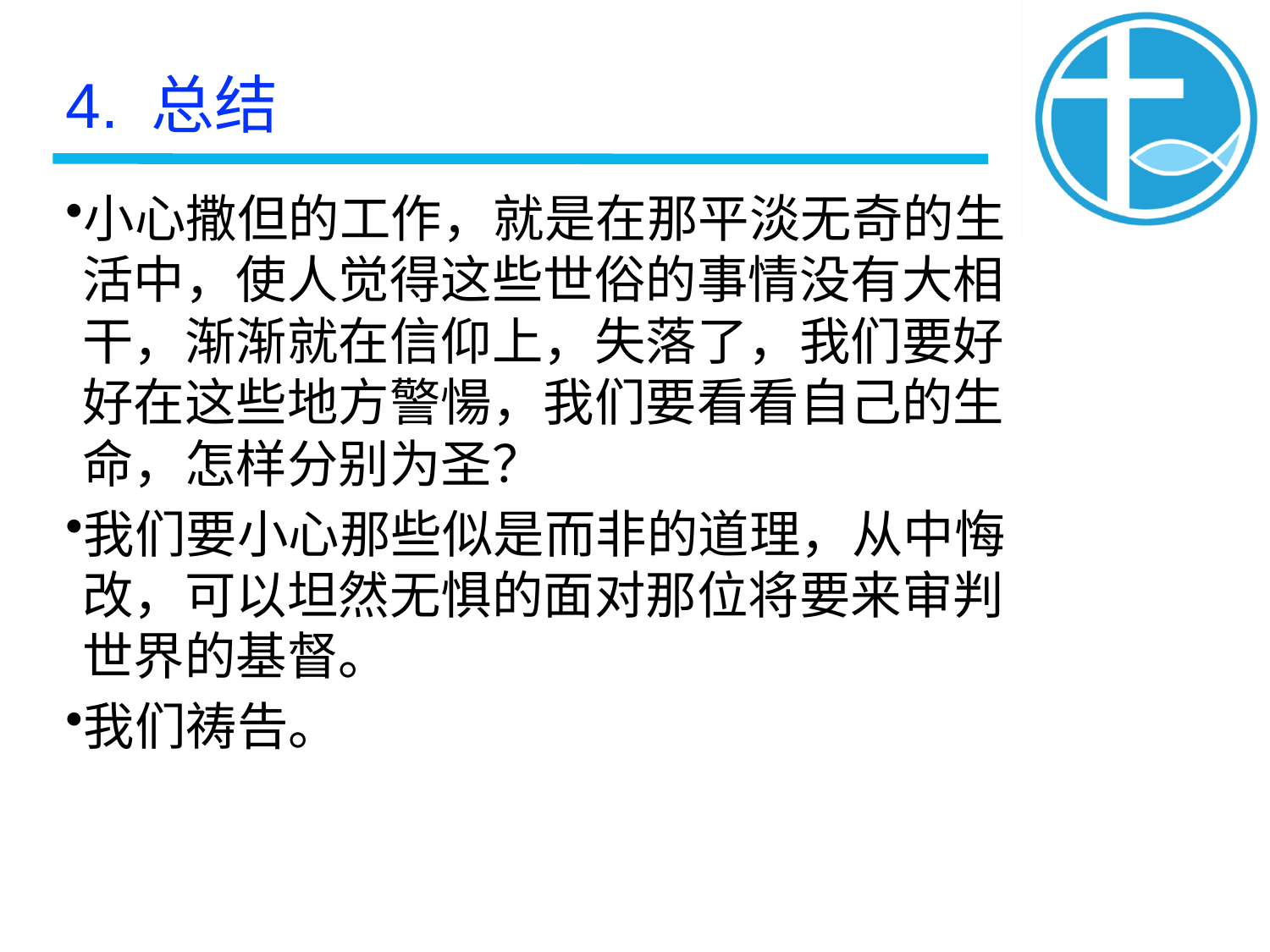

4. 总结
小心撒但的工作，就是在那平淡无奇的生活中，使人觉得这些世俗的事情没有大相干，渐渐就在信仰上，失落了，我们要好好在这些地方警愓，我们要看看自己的生命，怎样分别为圣？
我们要小心那些似是而非的道理，从中悔改，可以坦然无惧的面对那位将要来审判世界的基督。
我们祷告。